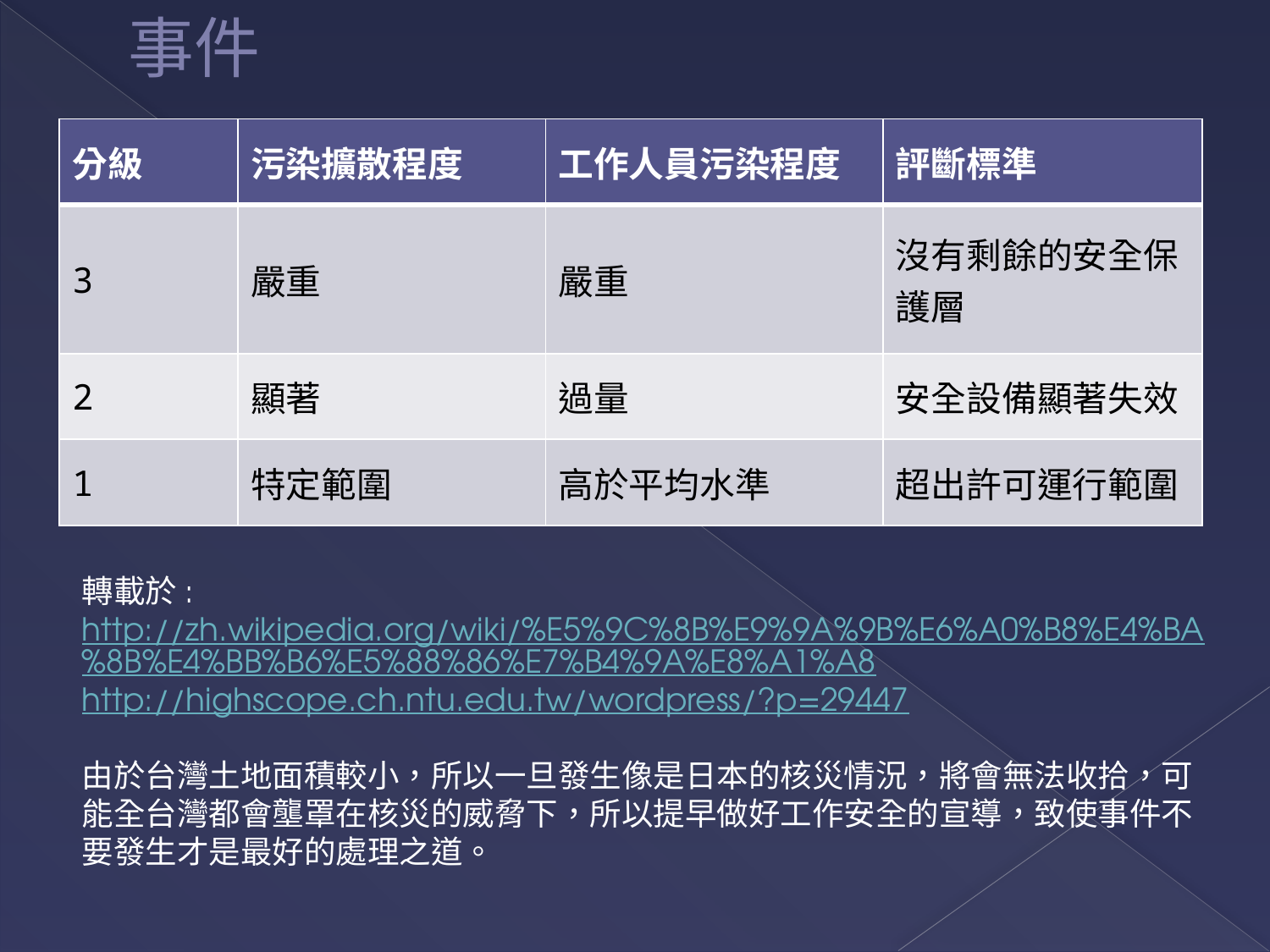

# 事件
| 分級 | 污染擴散程度 | 工作人員污染程度 | 評斷標準 |
| --- | --- | --- | --- |
| 3 | 嚴重 | 嚴重 | 沒有剩餘的安全保護層 |
| 2 | 顯著 | 過量 | 安全設備顯著失效 |
| 1 | 特定範圍 | 高於平均水準 | 超出許可運行範圍 |
轉載於:
http://zh.wikipedia.org/wiki/%E5%9C%8B%E9%9A%9B%E6%A0%B8%E4%BA%8B%E4%BB%B6%E5%88%86%E7%B4%9A%E8%A1%A8
http://highscope.ch.ntu.edu.tw/wordpress/?p=29447

由於台灣土地面積較小，所以一旦發生像是日本的核災情況，將會無法收拾，可能全台灣都會壟罩在核災的威脅下，所以提早做好工作安全的宣導，致使事件不要發生才是最好的處理之道。